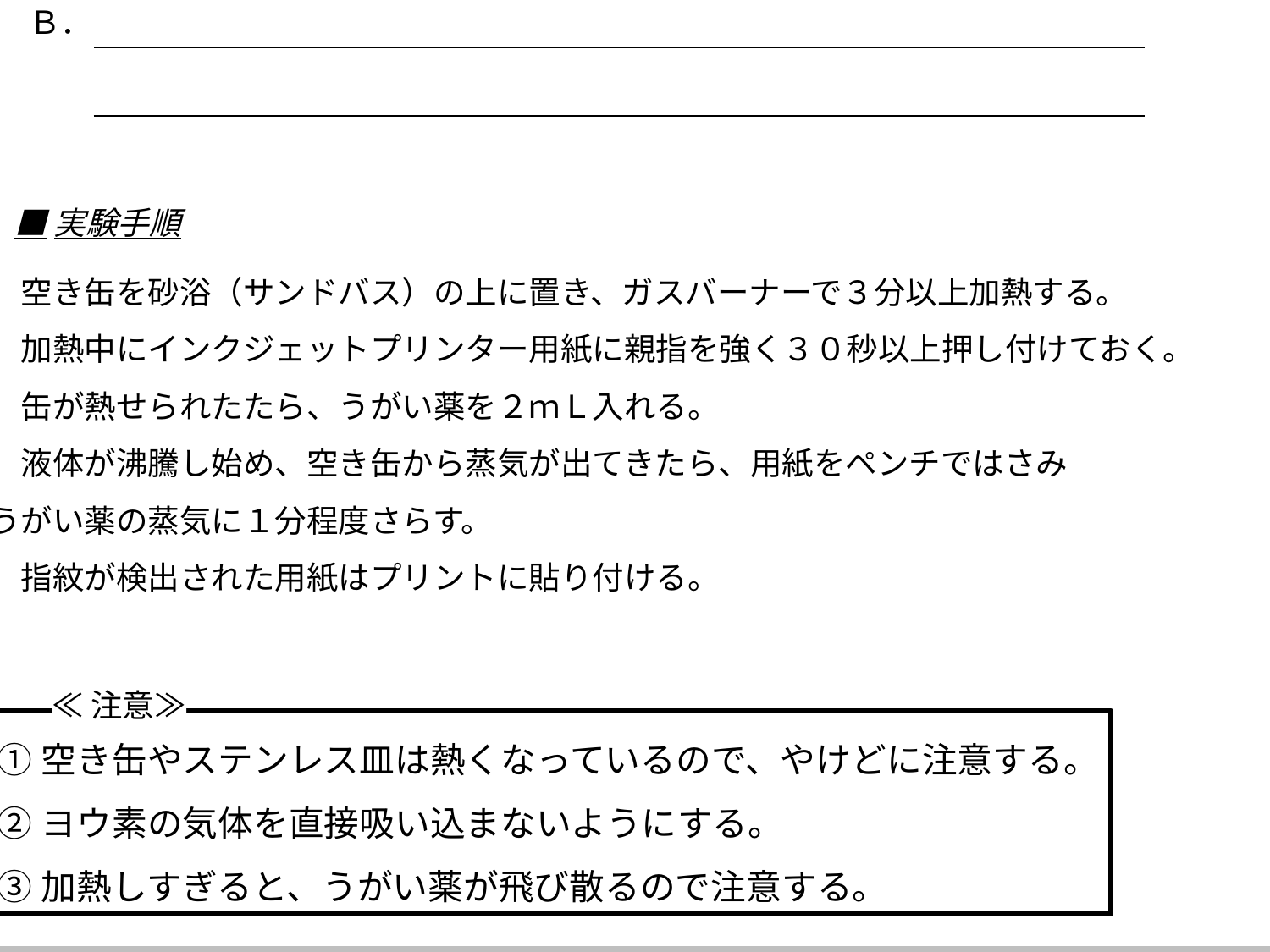

Ｂ．
■実験手順
１．空き缶を砂浴（サンドバス）の上に置き、ガスバーナーで３分以上加熱する。
２．加熱中にインクジェットプリンター用紙に親指を強く３０秒以上押し付けておく。
３．缶が熱せられたたら、うがい薬を２ｍＬ入れる。
４．液体が沸騰し始め、空き缶から蒸気が出てきたら、用紙をペンチではさみ
　うがい薬の蒸気に１分程度さらす。
５．指紋が検出された用紙はプリントに貼り付ける。
≪注意≫
①空き缶やステンレス皿は熱くなっているので、やけどに注意する。
②ヨウ素の気体を直接吸い込まないようにする。
③加熱しすぎると、うがい薬が飛び散るので注意する。